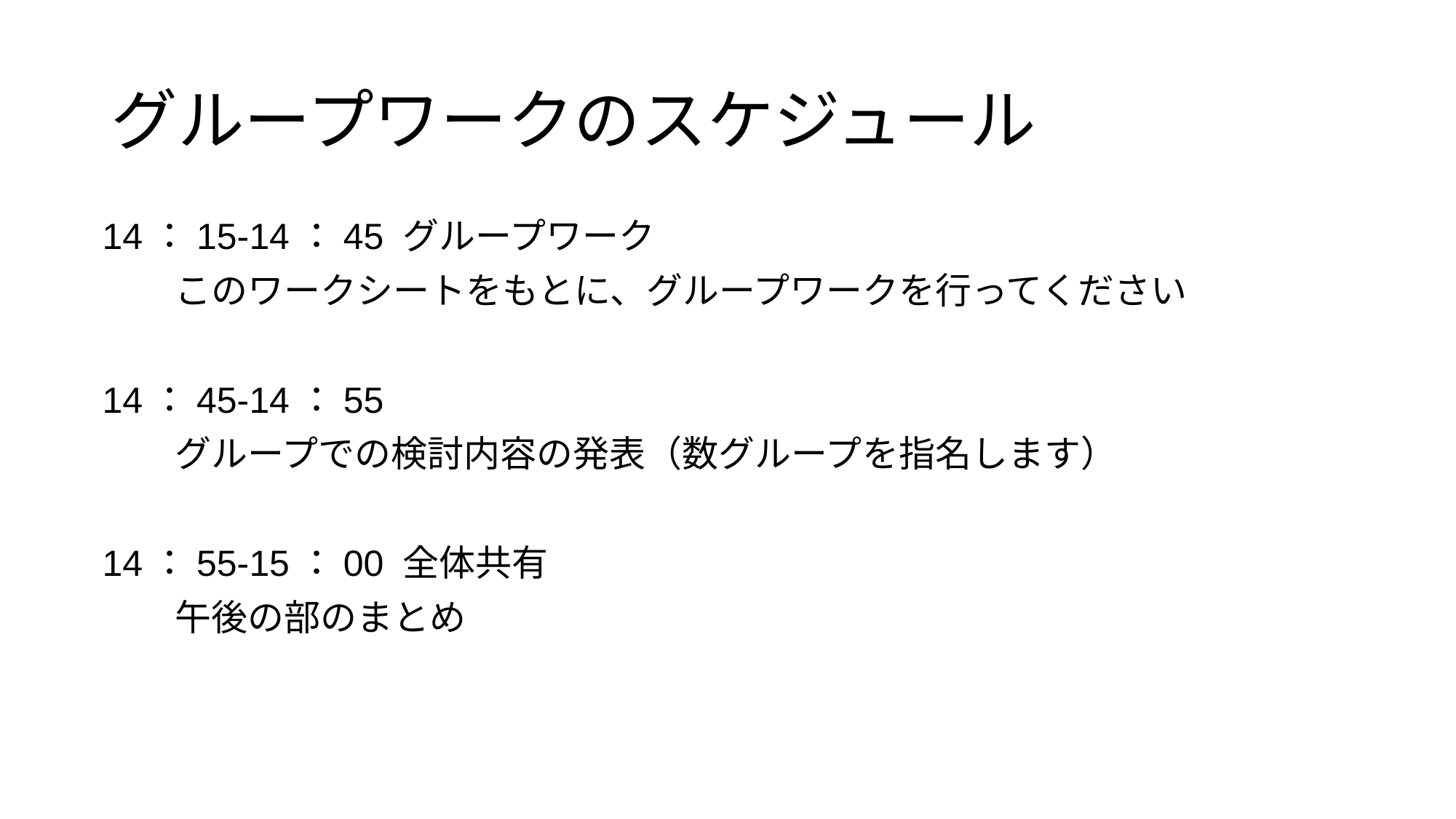

# グループワークのスケジュール
14：15-14：45 グループワーク
　　このワークシートをもとに、グループワークを行ってください

14：45-14：55
　　グループでの検討内容の発表（数グループを指名します）

14：55-15：00 全体共有
　　午後の部のまとめ